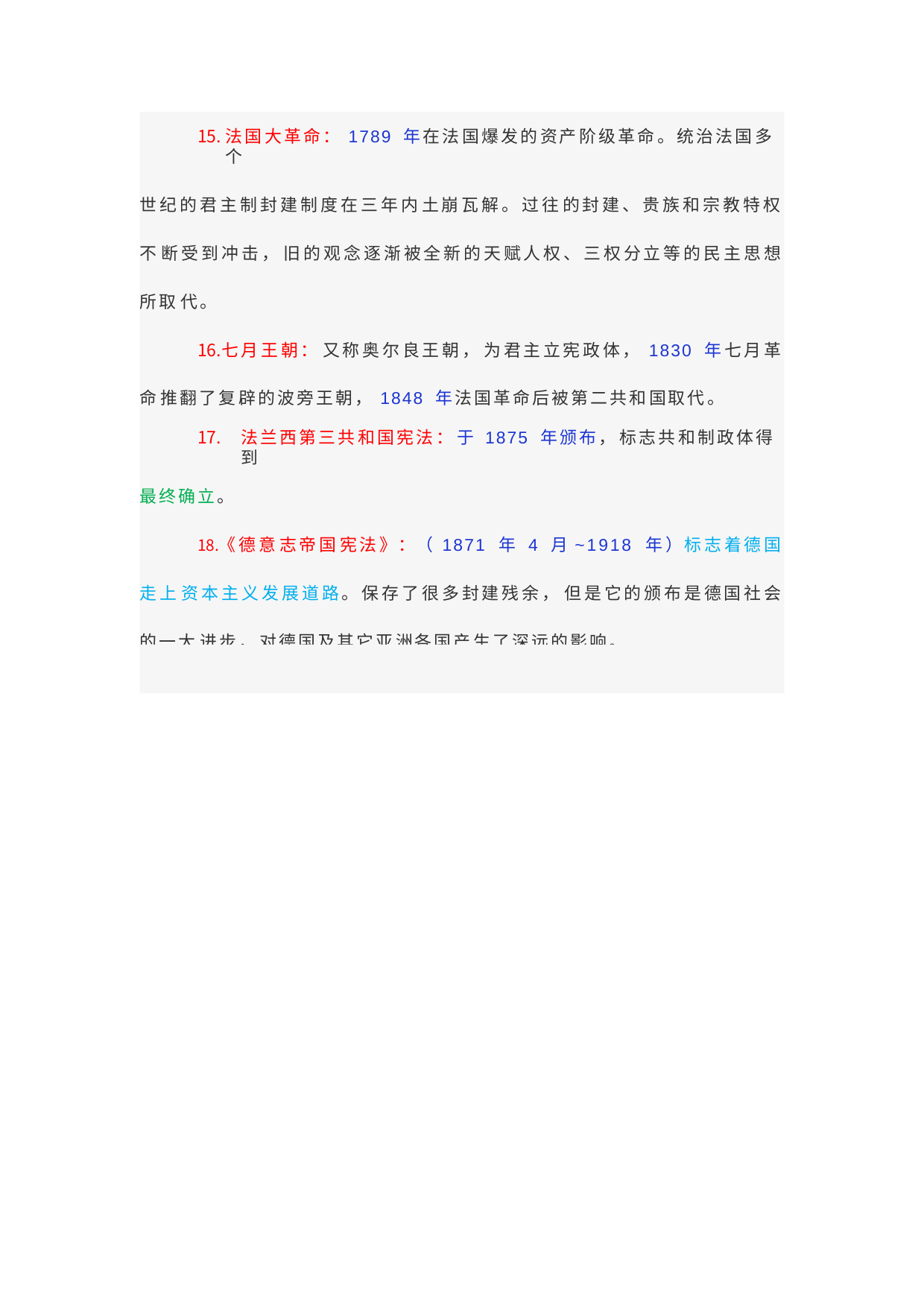

法国大革命： 1789 年在法国爆发的资产阶级革命。统治法国多个
世纪的君主制封建制度在三年内土崩瓦解。过往的封建、贵族和宗教特权不 断受到冲击， 旧的观念逐渐被全新的天赋人权、三权分立等的民主思想所取 代。
七月王朝： 又称奥尔良王朝， 为君主立宪政体， 1830 年七月革命 推翻了复辟的波旁王朝， 1848 年法国革命后被第二共和国取代。

法兰西第三共和国宪法： 于 1875 年颁布， 标志共和制政体得到

最终确立。
《德意志帝国宪法》：（ 1871 年 4 月~1918 年）标志着德国走上 资本主义发展道路。保存了很多封建残余， 但是它的颁布是德国社会的一大 进步， 对德国及其它亚洲各国产生了深远的影响。